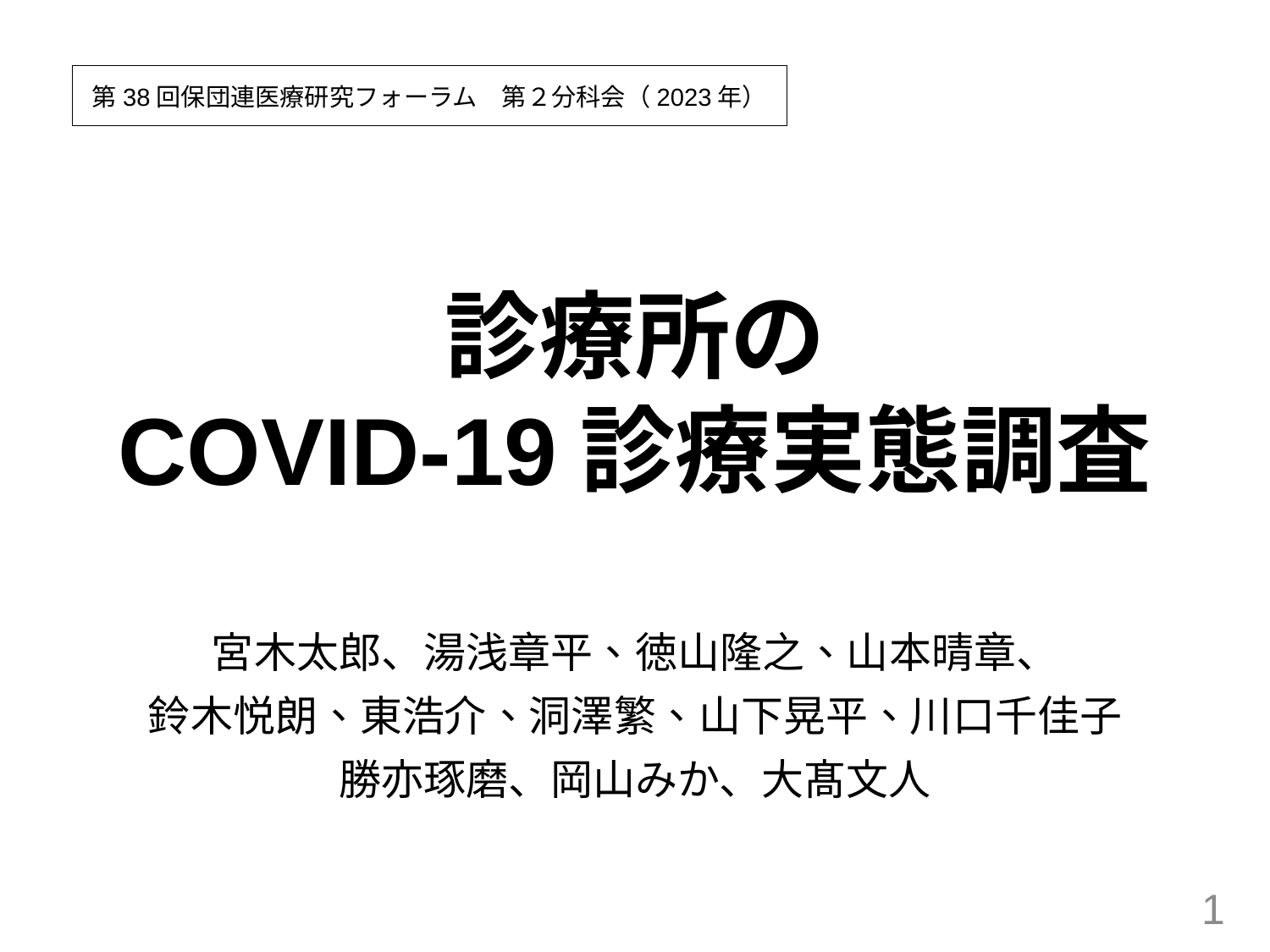

第38回保団連医療研究フォーラム　第２分科会（2023年）
# 診療所の COVID-19診療実態調査
宮木太郎、湯浅章平、徳山隆之、山本晴章、
鈴木悦朗、東浩介、洞澤繁、山下晃平、川口千佳子
勝亦琢磨、岡山みか、大髙文人
1